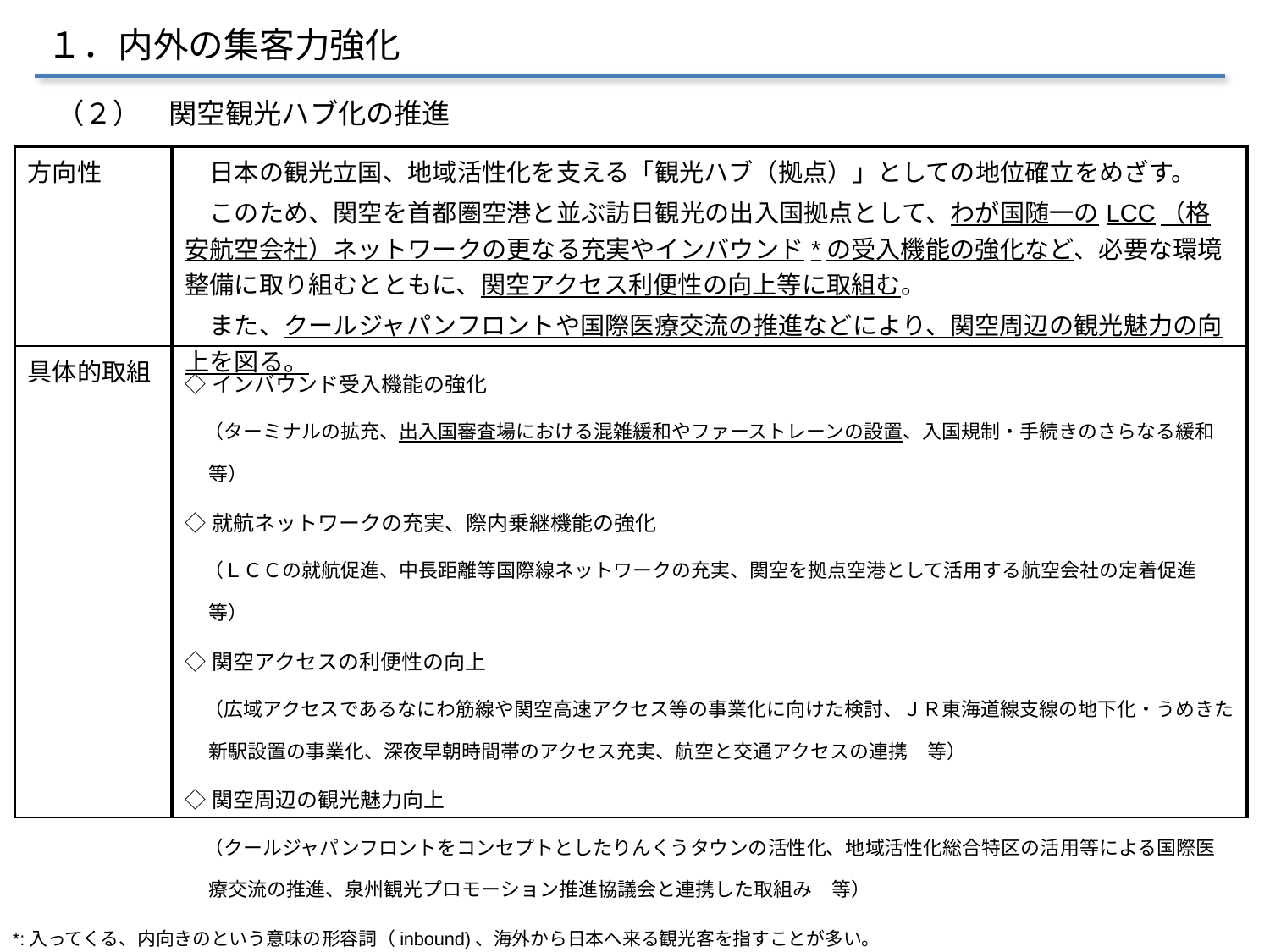

１．内外の集客力強化
（２）　関空観光ハブ化の推進
| 方向性 | 日本の観光立国、地域活性化を支える「観光ハブ（拠点）」としての地位確立をめざす。 　このため、関空を首都圏空港と並ぶ訪日観光の出入国拠点として、わが国随一のLCC（格安航空会社）ネットワークの更なる充実やインバウンド\*の受入機能の強化など、必要な環境整備に取り組むとともに、関空アクセス利便性の向上等に取組む。 　また、クールジャパンフロントや国際医療交流の推進などにより、関空周辺の観光魅力の向上を図る。 |
| --- | --- |
| 具体的取組 | ◇インバウンド受入機能の強化 　（ターミナルの拡充、出入国審査場における混雑緩和やファーストレーンの設置、入国規制・手続きのさらなる緩和　等） ◇就航ネットワークの充実、際内乗継機能の強化 　（ＬＣＣの就航促進、中長距離等国際線ネットワークの充実、関空を拠点空港として活用する航空会社の定着促進　等） ◇関空アクセスの利便性の向上 　（広域アクセスであるなにわ筋線や関空高速アクセス等の事業化に向けた検討、ＪＲ東海道線支線の地下化・うめきた新駅設置の事業化、深夜早朝時間帯のアクセス充実、航空と交通アクセスの連携　等） ◇関空周辺の観光魅力向上 　（クールジャパンフロントをコンセプトとしたりんくうタウンの活性化、地域活性化総合特区の活用等による国際医療交流の推進、泉州観光プロモーション推進協議会と連携した取組み　等） |
*:入ってくる、内向きのという意味の形容詞（inbound)、海外から日本へ来る観光客を指すことが多い。